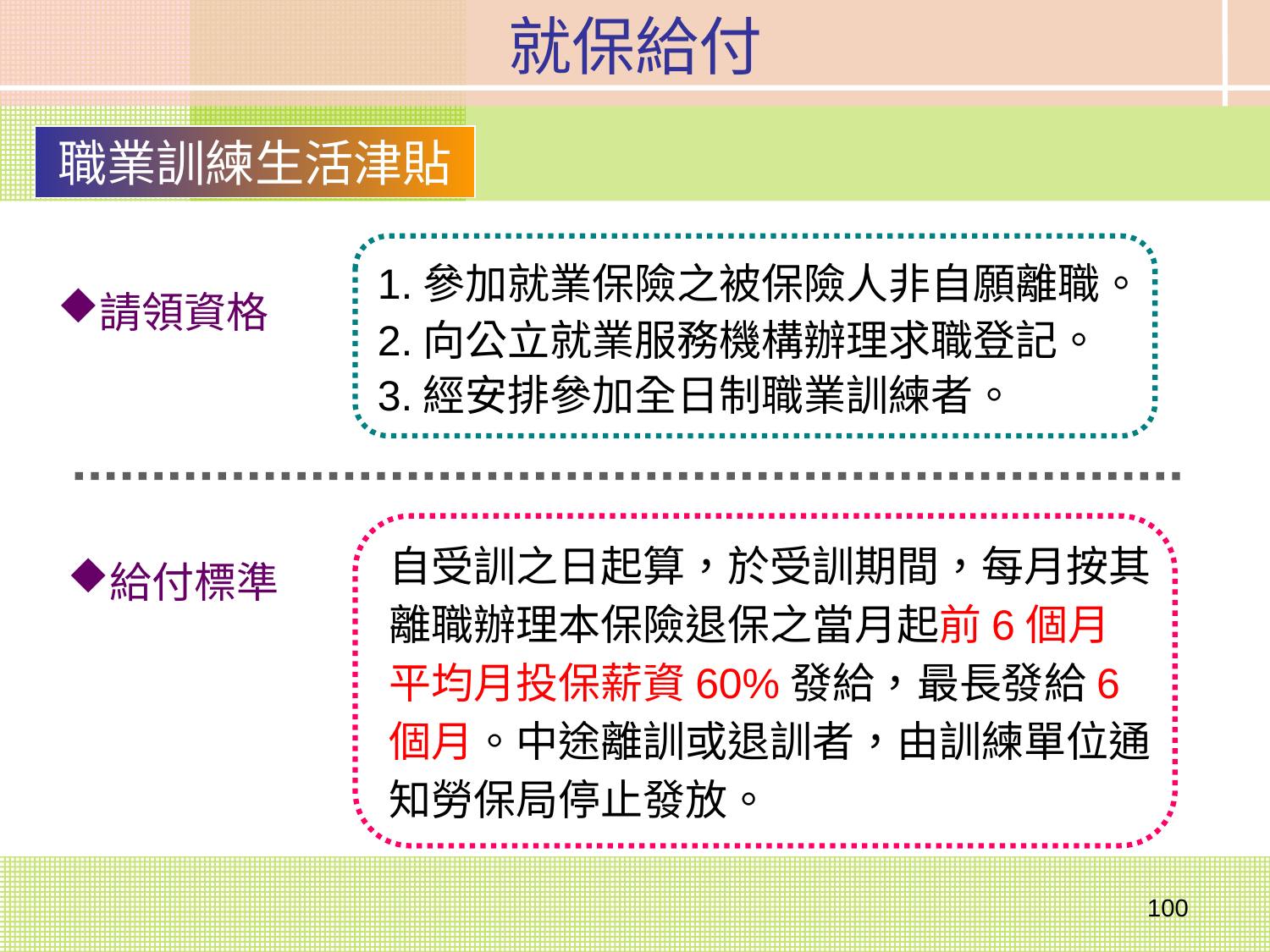

就保給付

職業訓練生活津貼
1.參加就業保險之被保險人非自願離職。
2.向公立就業服務機構辦理求職登記。
3.經安排參加全日制職業訓練者。
請領資格

自受訓之日起算，於受訓期間，每月按其離職辦理本保險退保之當月起前6個月平均月投保薪資60%發給，最長發給6個月。中途離訓或退訓者，由訓練單位通知勞保局停止發放。
給付標準
100